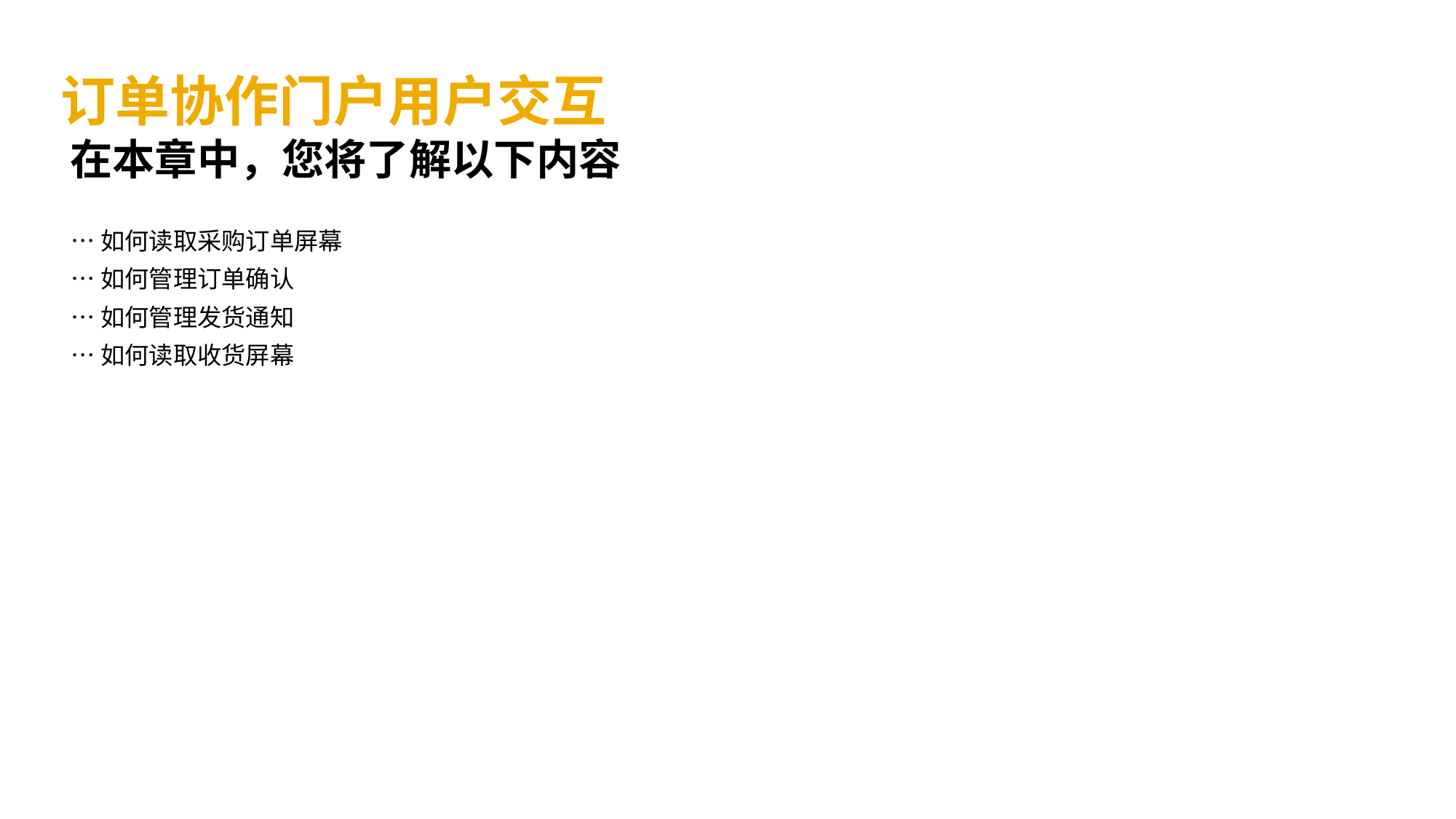

# 订单协作门户用户交互 在本章中，您将了解以下内容
…如何读取采购订单屏幕
…如何管理订单确认
…如何管理发货通知
…如何读取收货屏幕